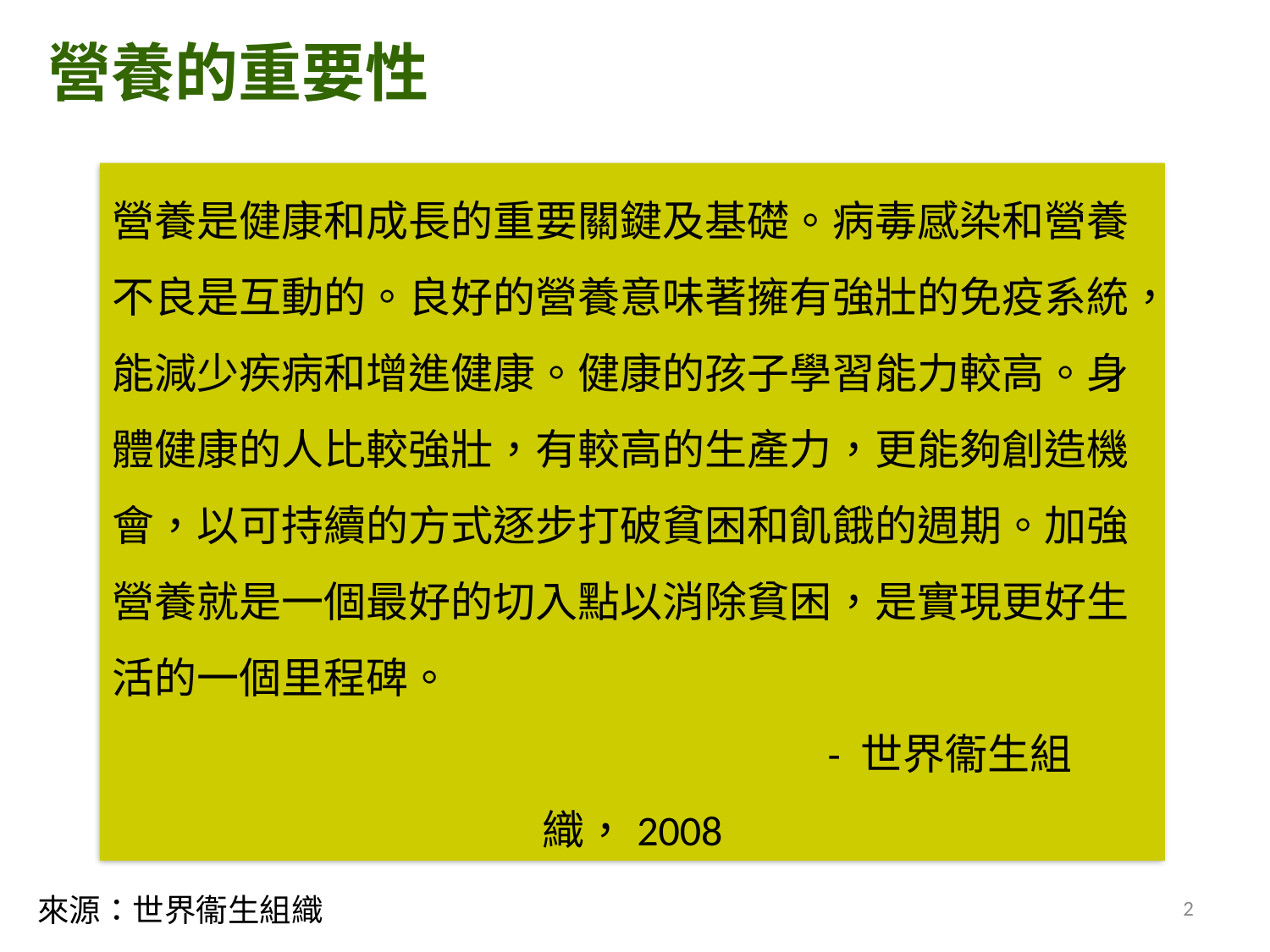

營養的重要性
營養是健康和成長的重要關鍵及基礎。病毒感染和營養不良是互動的。良好的營養意味著擁有強壯的免疫系統，能減少疾病和增進健康。健康的孩子學習能力較高。身體健康的人比較強壯，有較高的生產力，更能夠創造機會，以可持續的方式逐步打破貧困和飢餓的週期。加強營養就是一個最好的切入點以消除貧困，是實現更好生活的一個里程碑。
					- 世界衞生組織，2008

來源：世界衞生組織
2